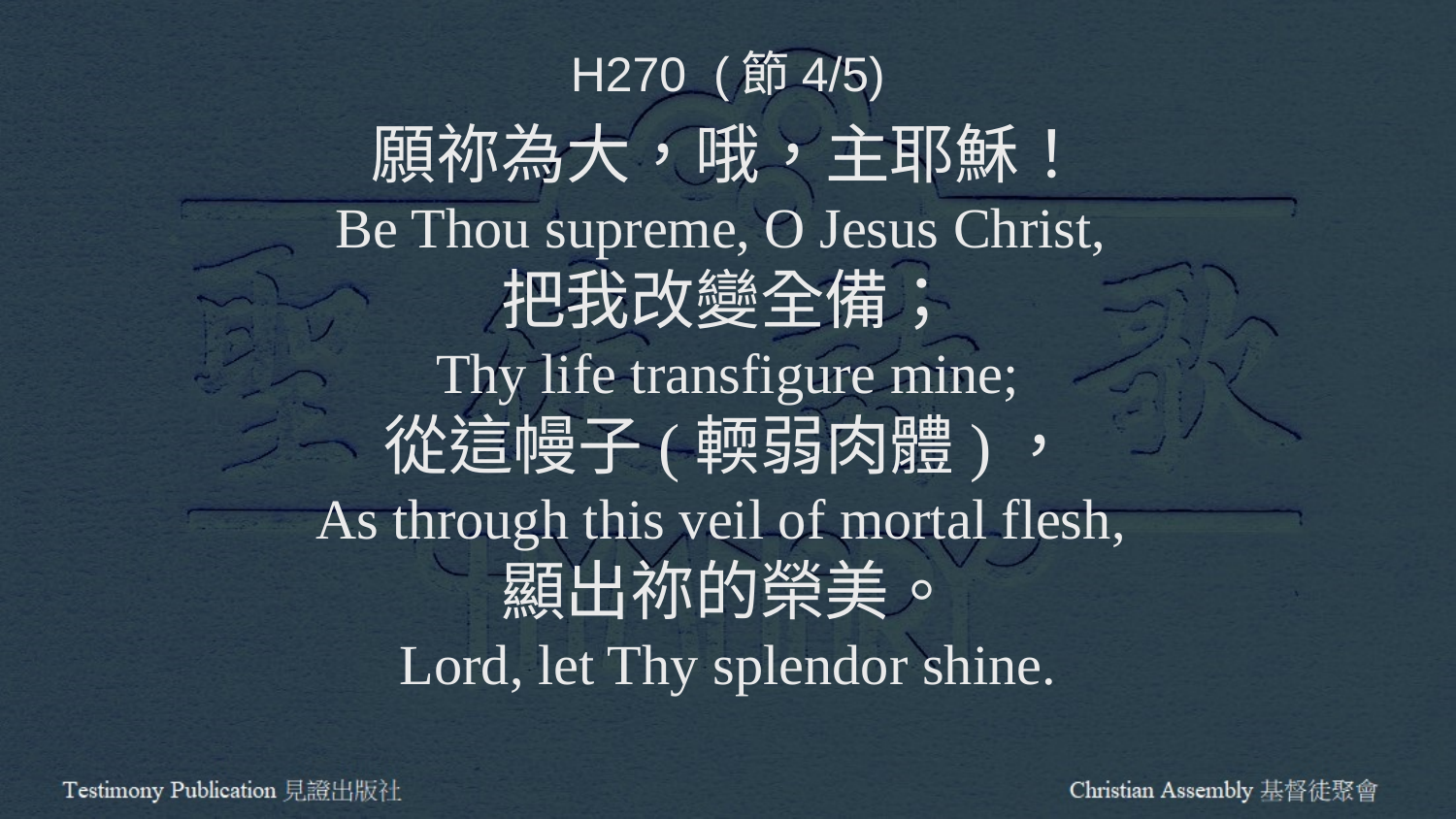

H270  (節4/5)
願祢為大，哦，主耶穌！
Be Thou supreme, O Jesus Christ,
把我改變全備；
Thy life transfigure mine;
從這幔子(輭弱肉體)，
As through this veil of mortal flesh,
顯出祢的榮美。
Lord, let Thy splendor shine.